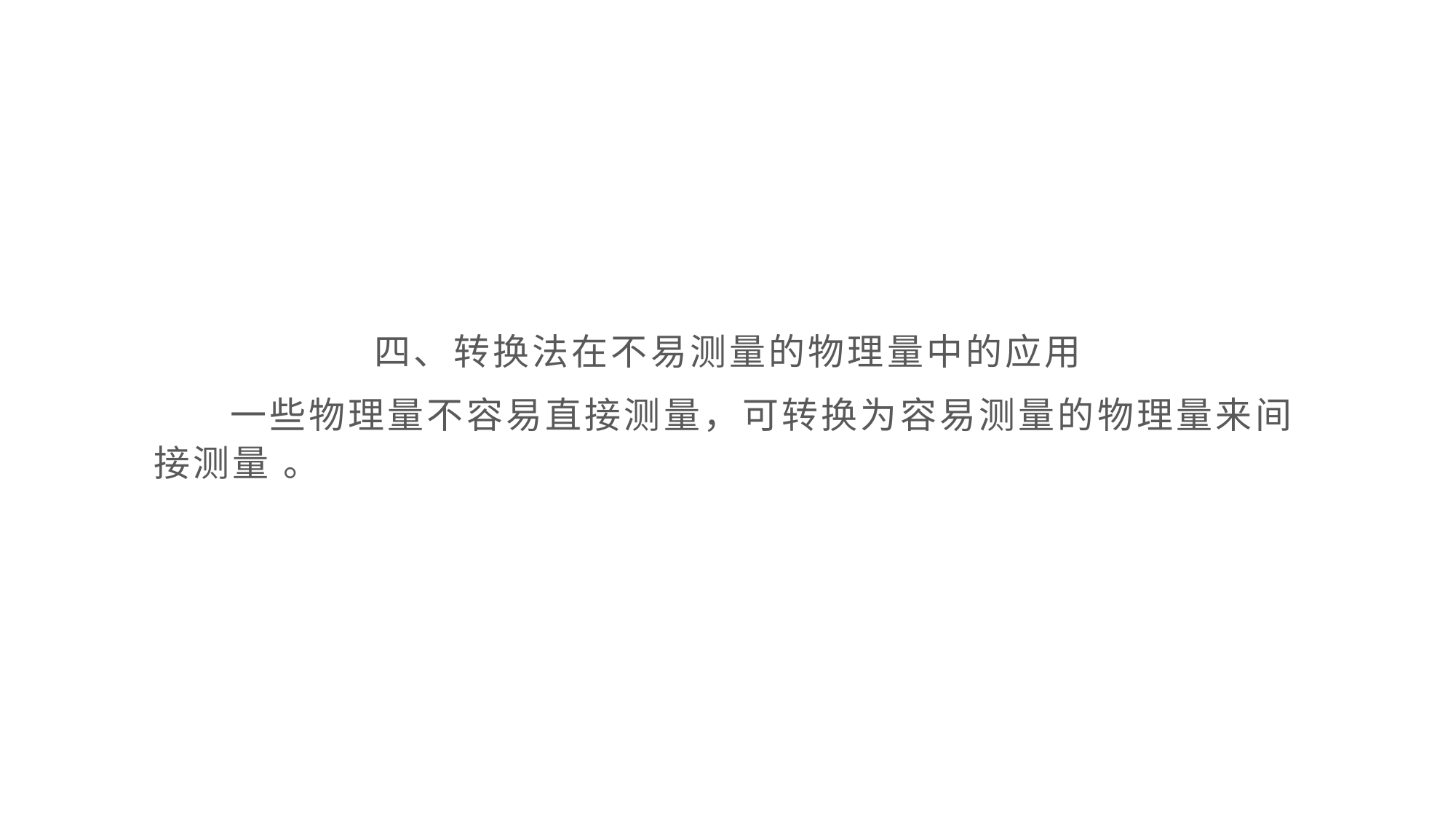

四、转换法在不易测量的物理量中的应用
      一些物理量不容易直接测量，可转换为容易测量的物理量来间接测量 。